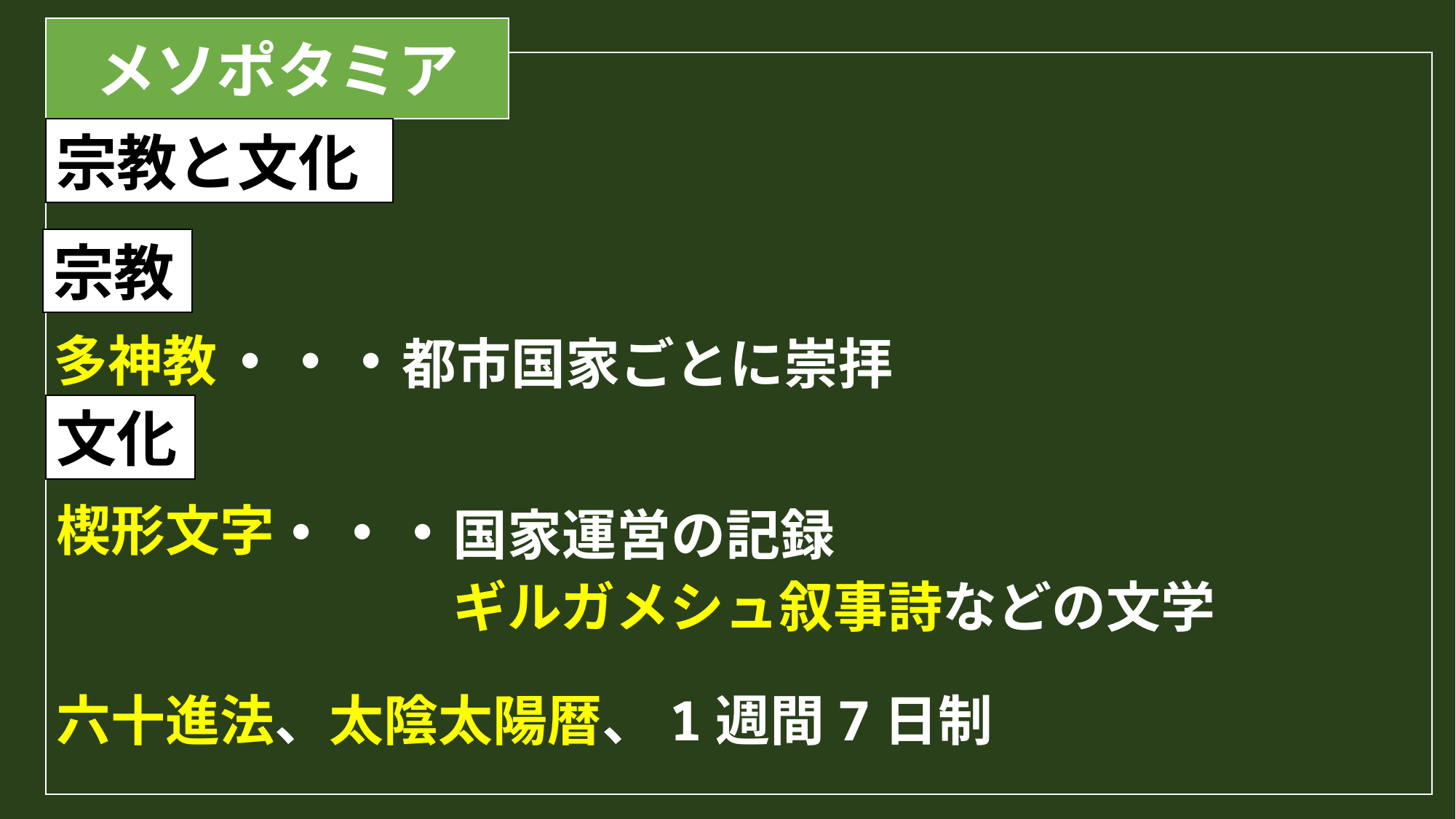

メソポタミア

宗教と文化
宗教
・・・都市国家ごとに崇拝
多神教
文化
・・・国家運営の記録
　　　ギルガメシュ叙事詩などの文学
楔形文字
六十進法、太陰太陽暦、1週間7日制